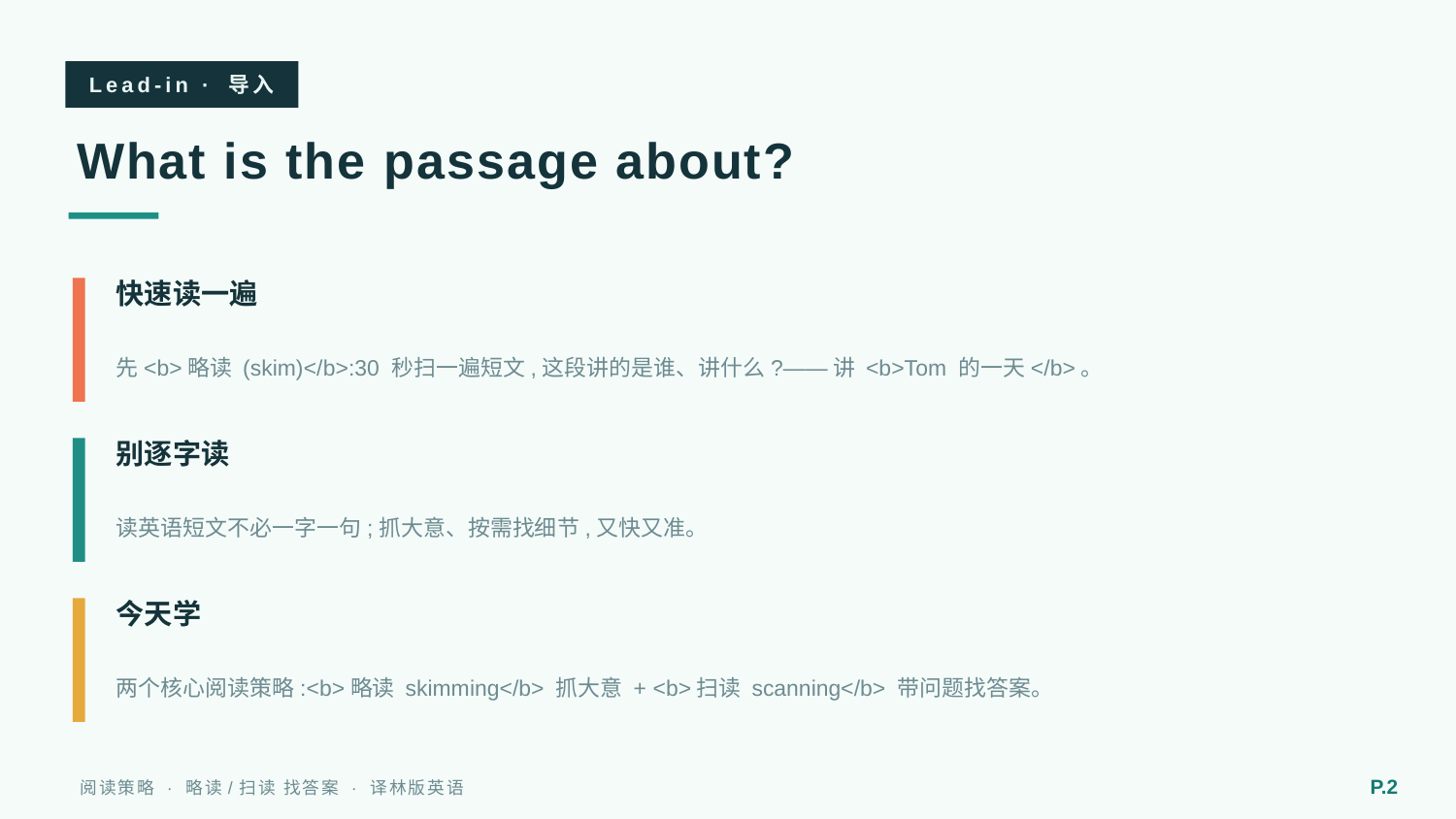

Lead-in · 导入

What is the passage about?

快速读一遍

先<b>略读 (skim)</b>:30 秒扫一遍短文,这段讲的是谁、讲什么?——讲 <b>Tom 的一天</b>。
别逐字读

读英语短文不必一字一句;抓大意、按需找细节,又快又准。
今天学

两个核心阅读策略:<b>略读 skimming</b> 抓大意 + <b>扫读 scanning</b> 带问题找答案。
P.2
阅读策略 · 略读/扫读 找答案 · 译林版英语